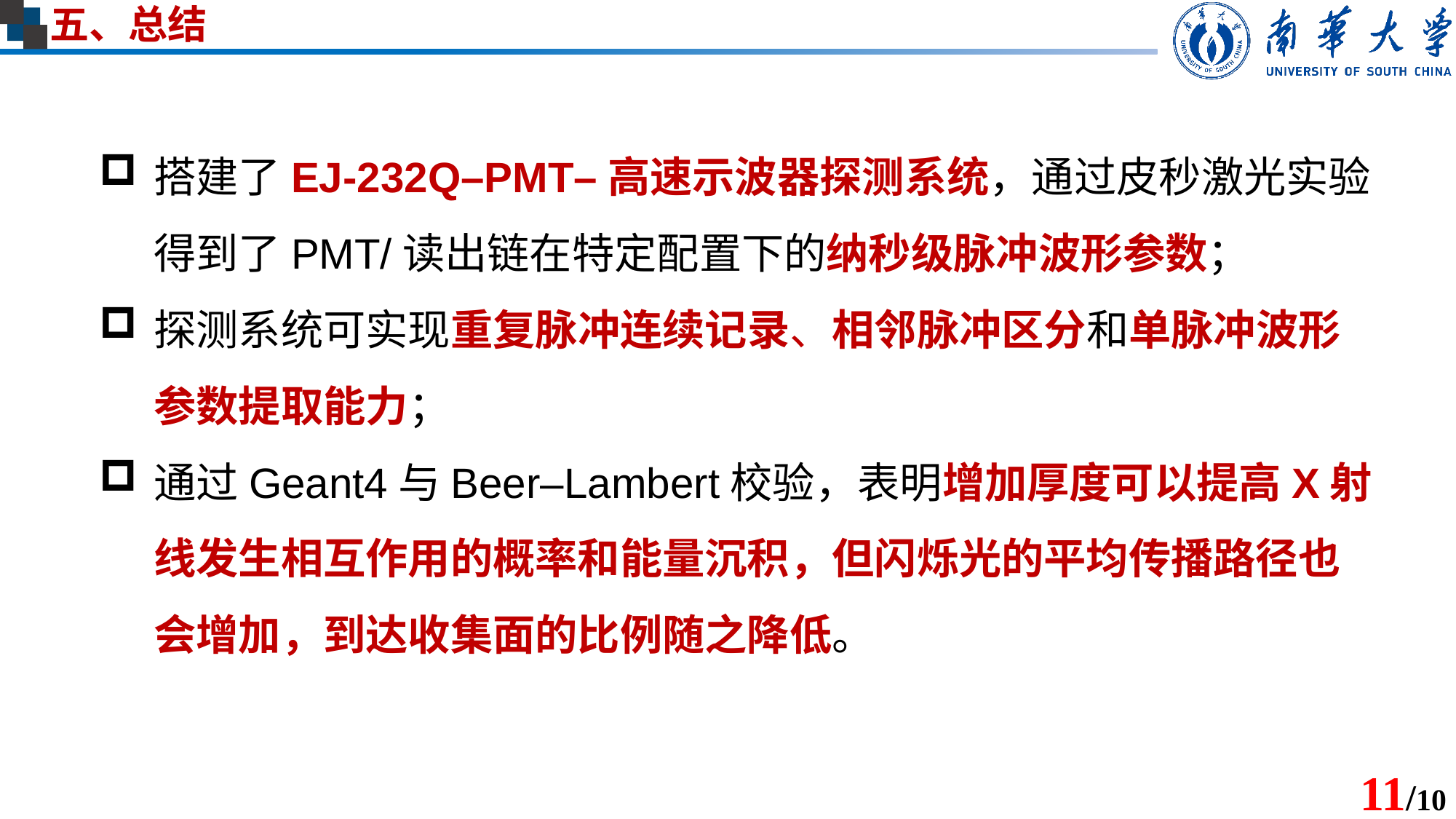

五、总结
搭建了EJ-232Q–PMT–高速示波器探测系统，通过皮秒激光实验得到了PMT/读出链在特定配置下的纳秒级脉冲波形参数；
探测系统可实现重复脉冲连续记录、相邻脉冲区分和单脉冲波形参数提取能力；
通过Geant4与Beer–Lambert校验，表明增加厚度可以提高X射线发生相互作用的概率和能量沉积，但闪烁光的平均传播路径也会增加，到达收集面的比例随之降低。